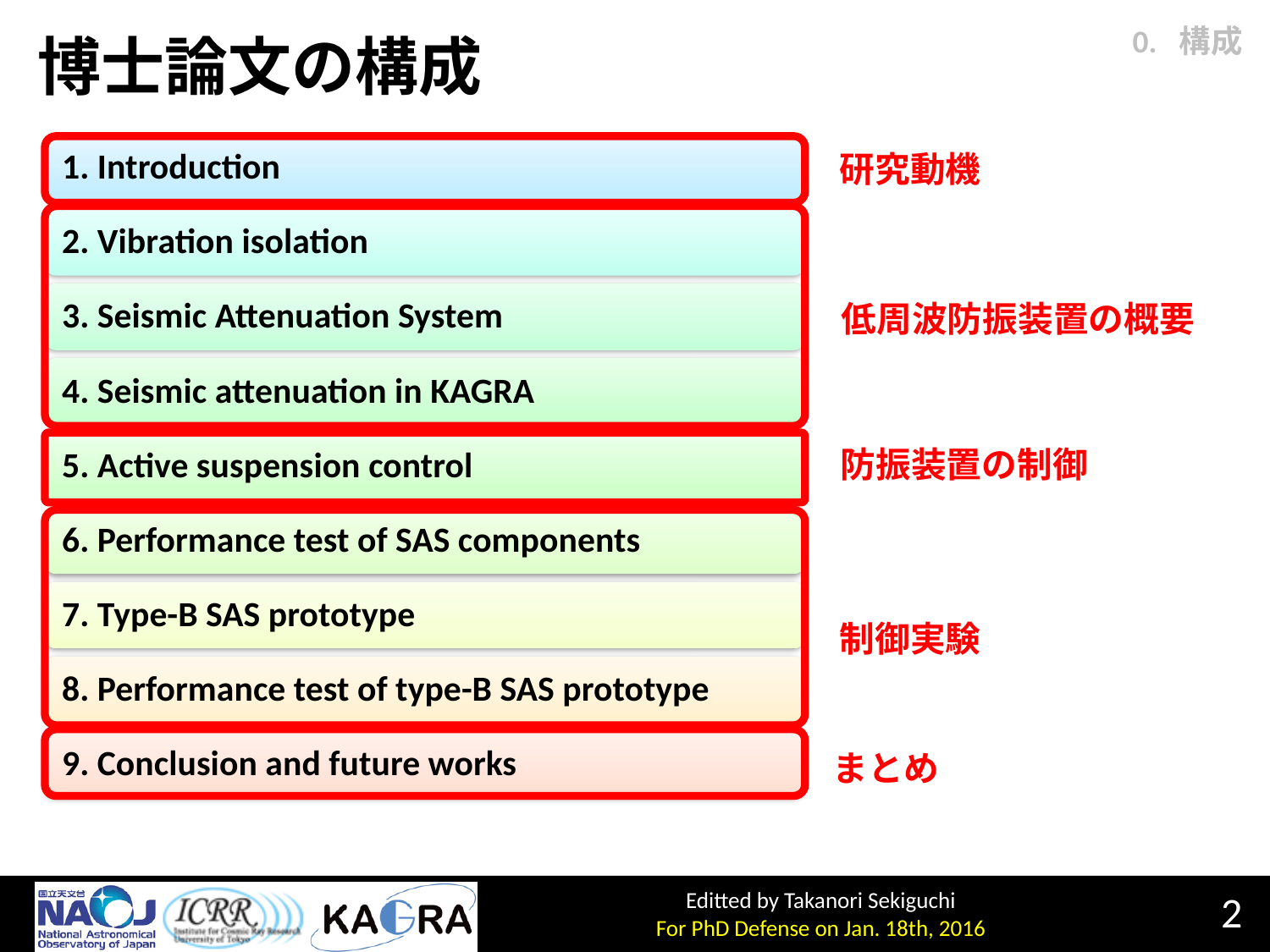

0.  構成
# 博士論文の構成
1. Introduction
2. Vibration isolation
3. Seismic Attenuation System
4. Seismic attenuation in KAGRA
5. Active suspension control
6. Performance test of SAS components
7. Type-B SAS prototype
8. Performance test of type-B SAS prototype
9. Conclusion and future works

研究動機

低周波防振装置の概要

防振装置の制御

制御実験

まとめ
2